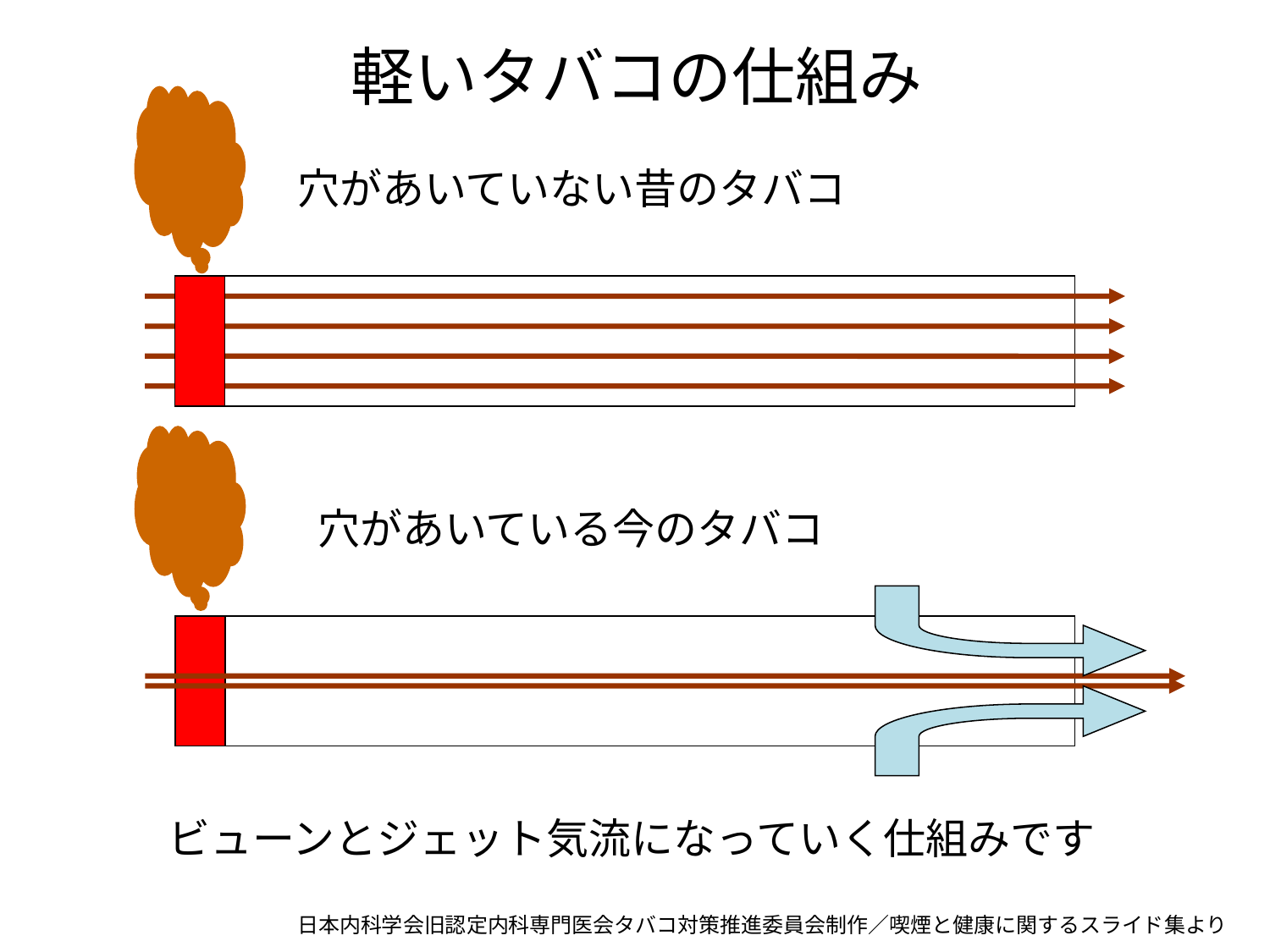

軽いタバコの仕組み

穴があいていない昔のタバコ

穴があいている今のタバコ

ビューンとジェット気流になっていく仕組みです
日本内科学会旧認定内科専門医会タバコ対策推進委員会制作／喫煙と健康に関するスライド集より